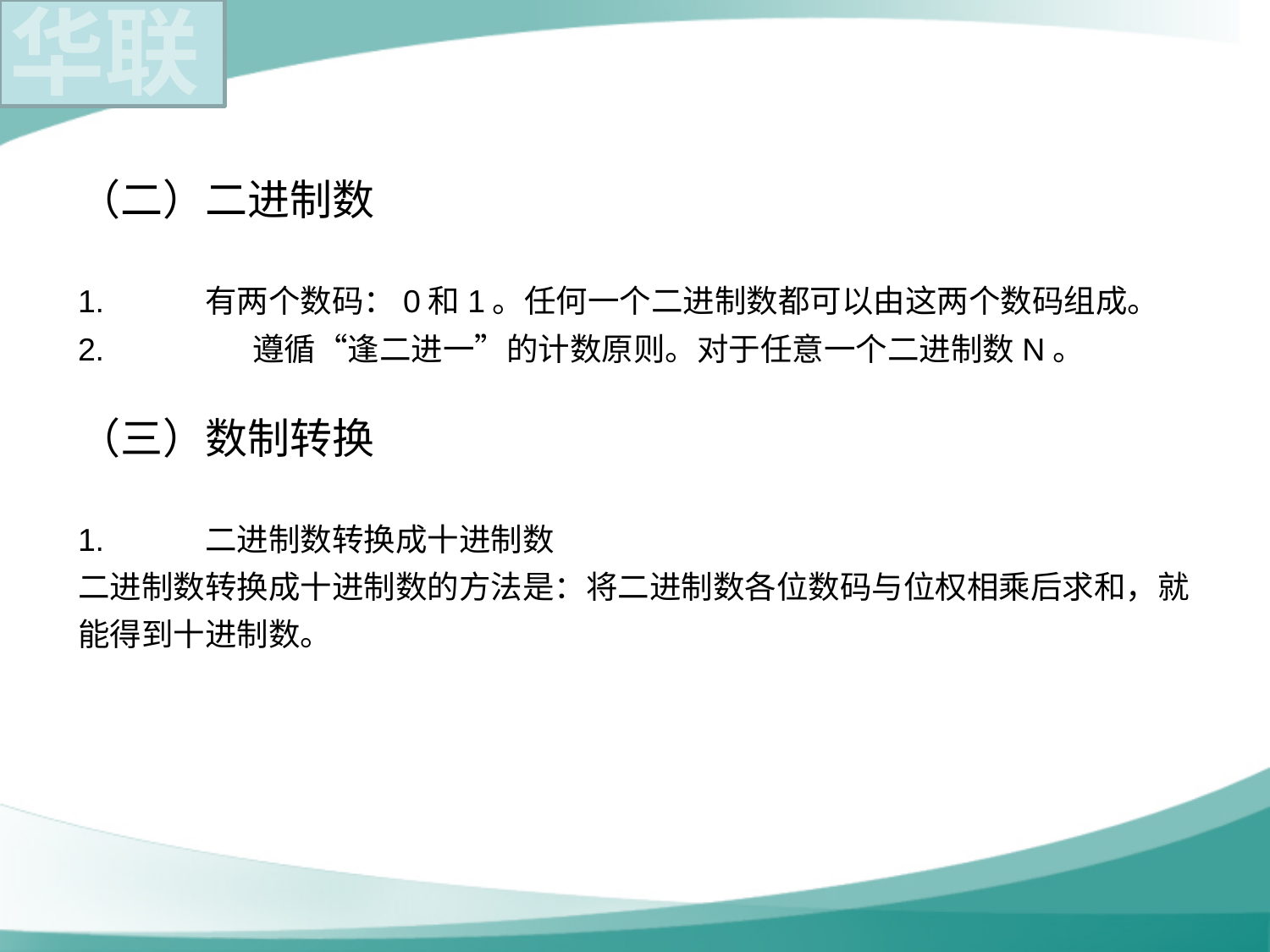

（二）二进制数
1.	有两个数码：0和1。任何一个二进制数都可以由这两个数码组成。
	遵循“逢二进一”的计数原则。对于任意一个二进制数N。

（三）数制转换
1.	二进制数转换成十进制数
二进制数转换成十进制数的方法是：将二进制数各位数码与位权相乘后求和，就能得到十进制数。